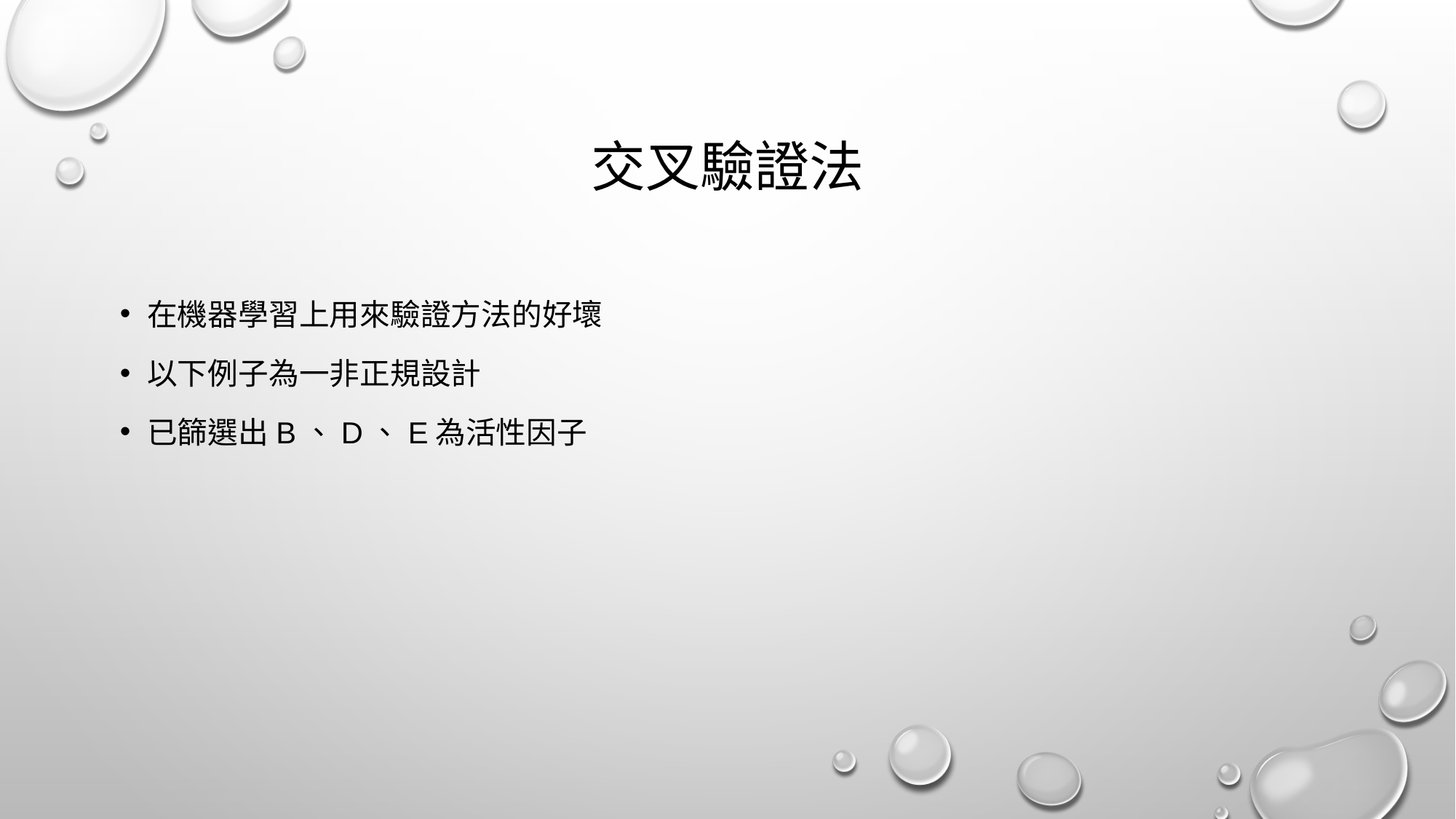

# 交叉驗證法
在機器學習上用來驗證方法的好壞
以下例子為一非正規設計
已篩選出b、d、e為活性因子